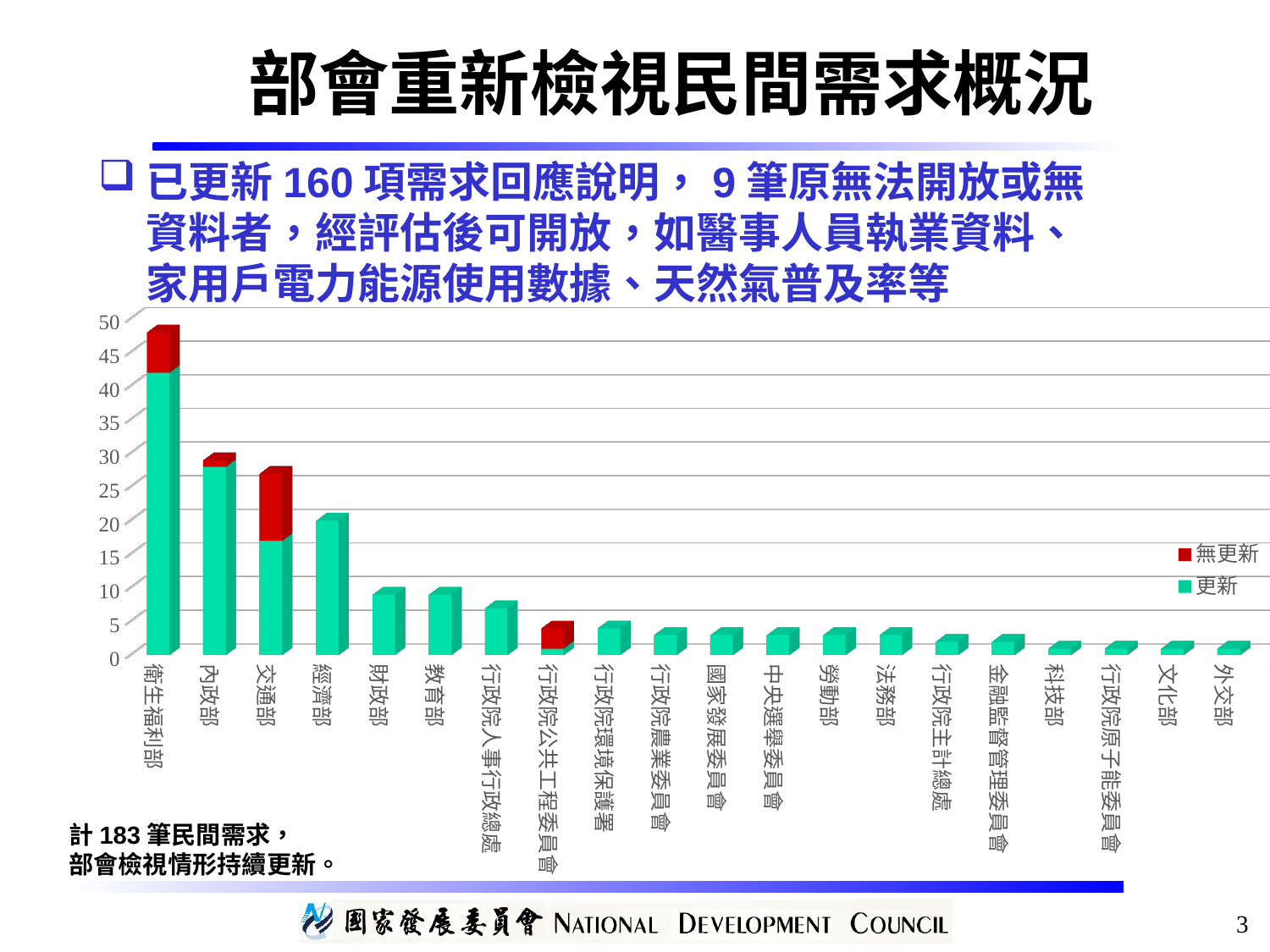

部會重新檢視民間需求概況
已更新160項需求回應說明，9筆原無法開放或無資料者，經評估後可開放，如醫事人員執業資料、家用戶電力能源使用數據、天然氣普及率等

[unsupported chart]

計183筆民間需求，
部會檢視情形持續更新。
3